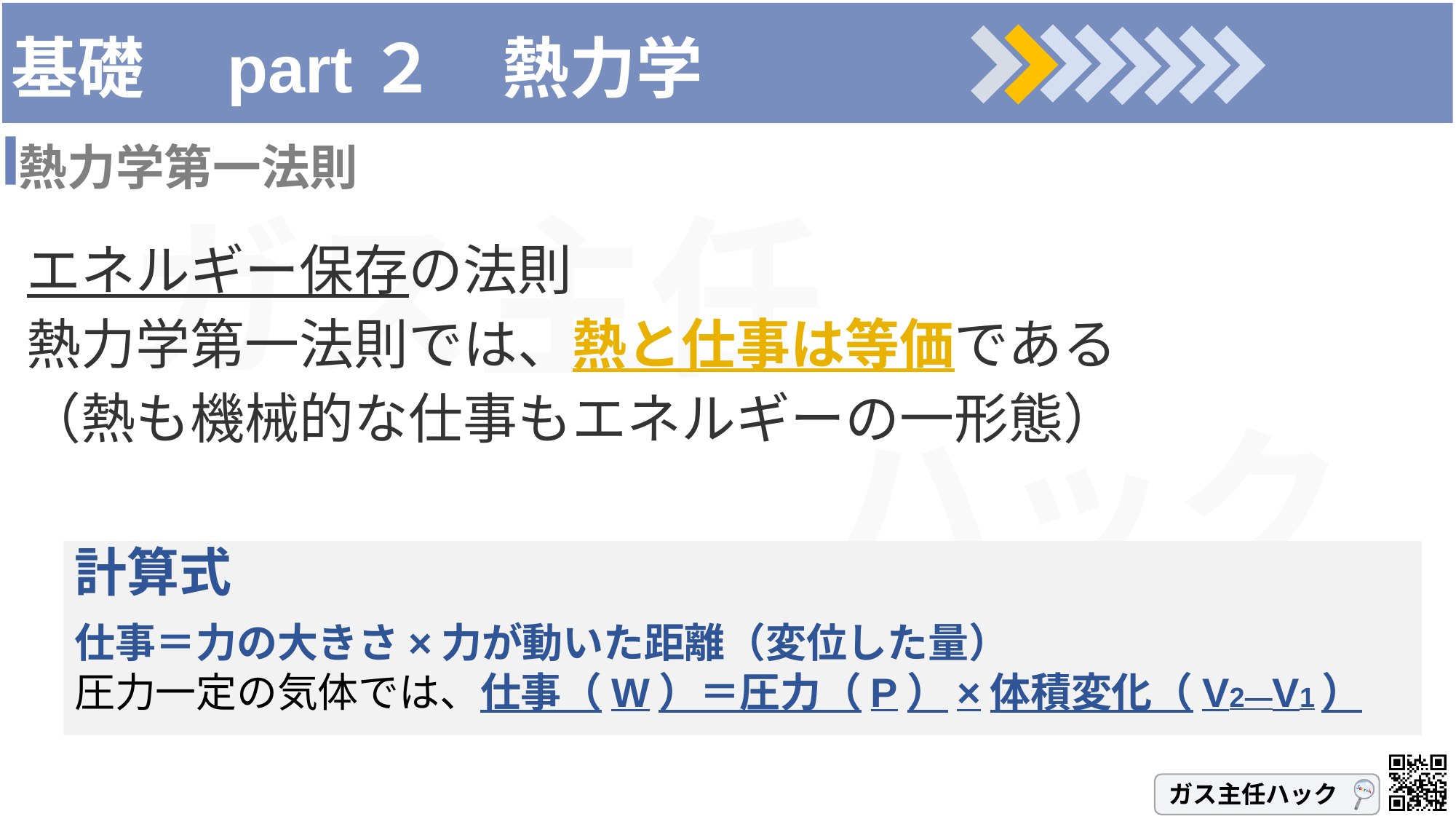

# 基礎　part２　熱力学

熱力学第一法則

エネルギー保存の法則
熱力学第一法則では、熱と仕事は等価である
（熱も機械的な仕事もエネルギーの一形態）
計算式
仕事＝力の大きさ×力が動いた距離（変位した量）
圧力一定の気体では、仕事（W）＝圧力（P）×体積変化（V2―V1）